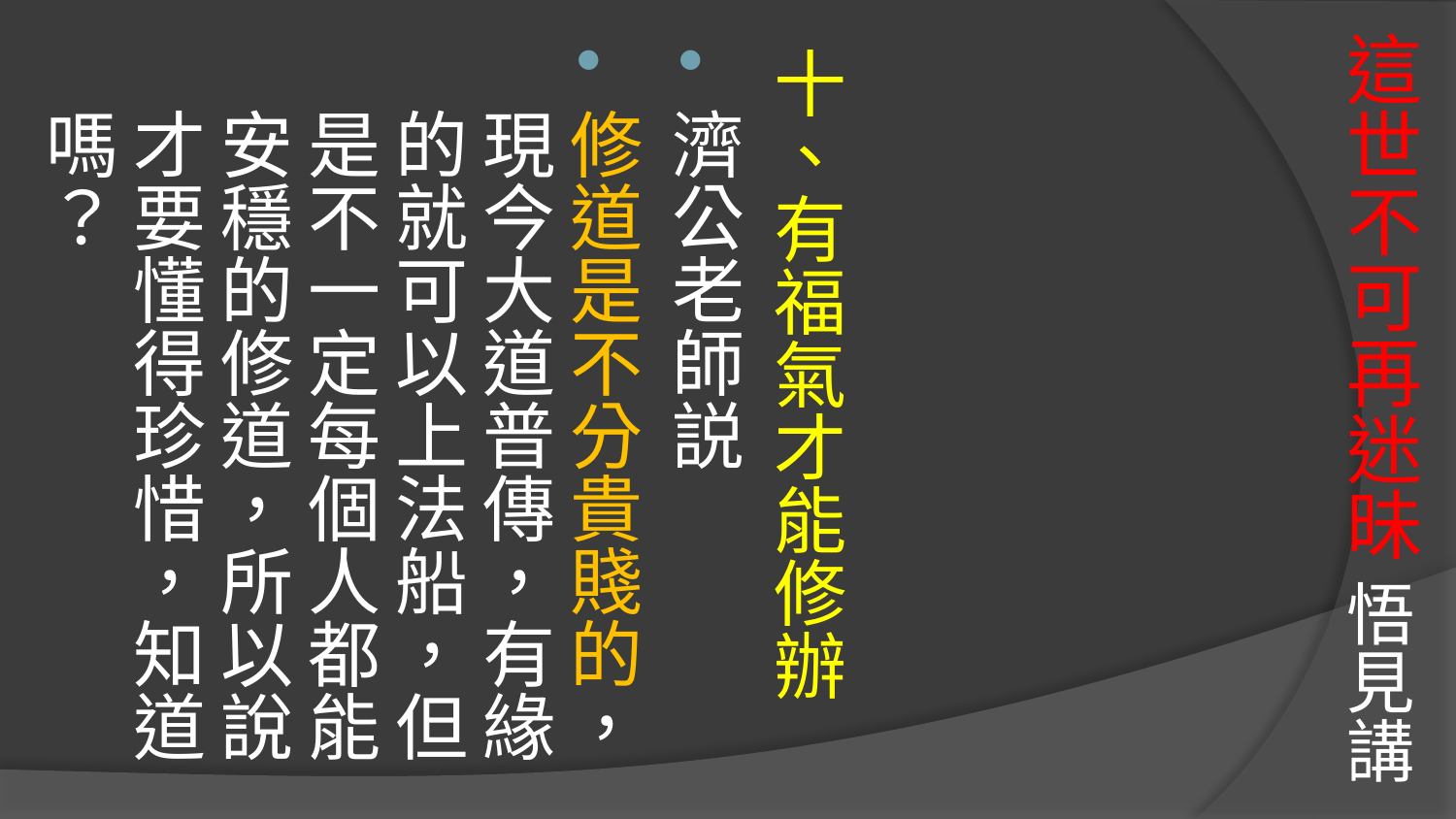

# 這世不可再迷昧 悟見講
十、有福氣才能修辦
濟公老師説
修道是不分貴賤的，現今大道普傳，有緣的就可以上法船，但是不一定每個人都能安穩的修道，所以說才要懂得珍惜，知道嗎？